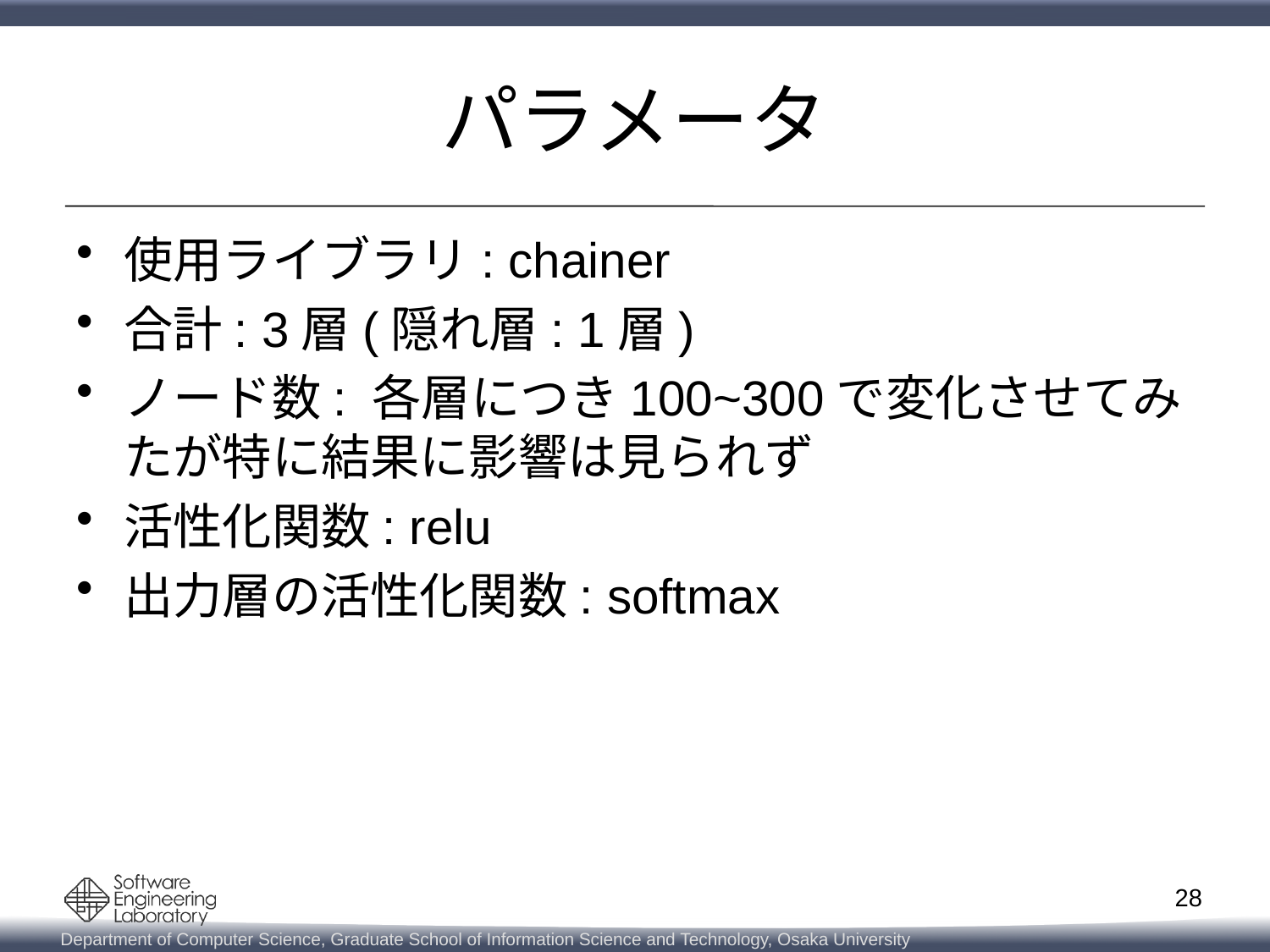

# パラメータ
使用ライブラリ: chainer
合計: 3層(隠れ層: 1層)
ノード数: 各層につき100~300で変化させてみたが特に結果に影響は見られず
活性化関数: relu
出力層の活性化関数: softmax
28